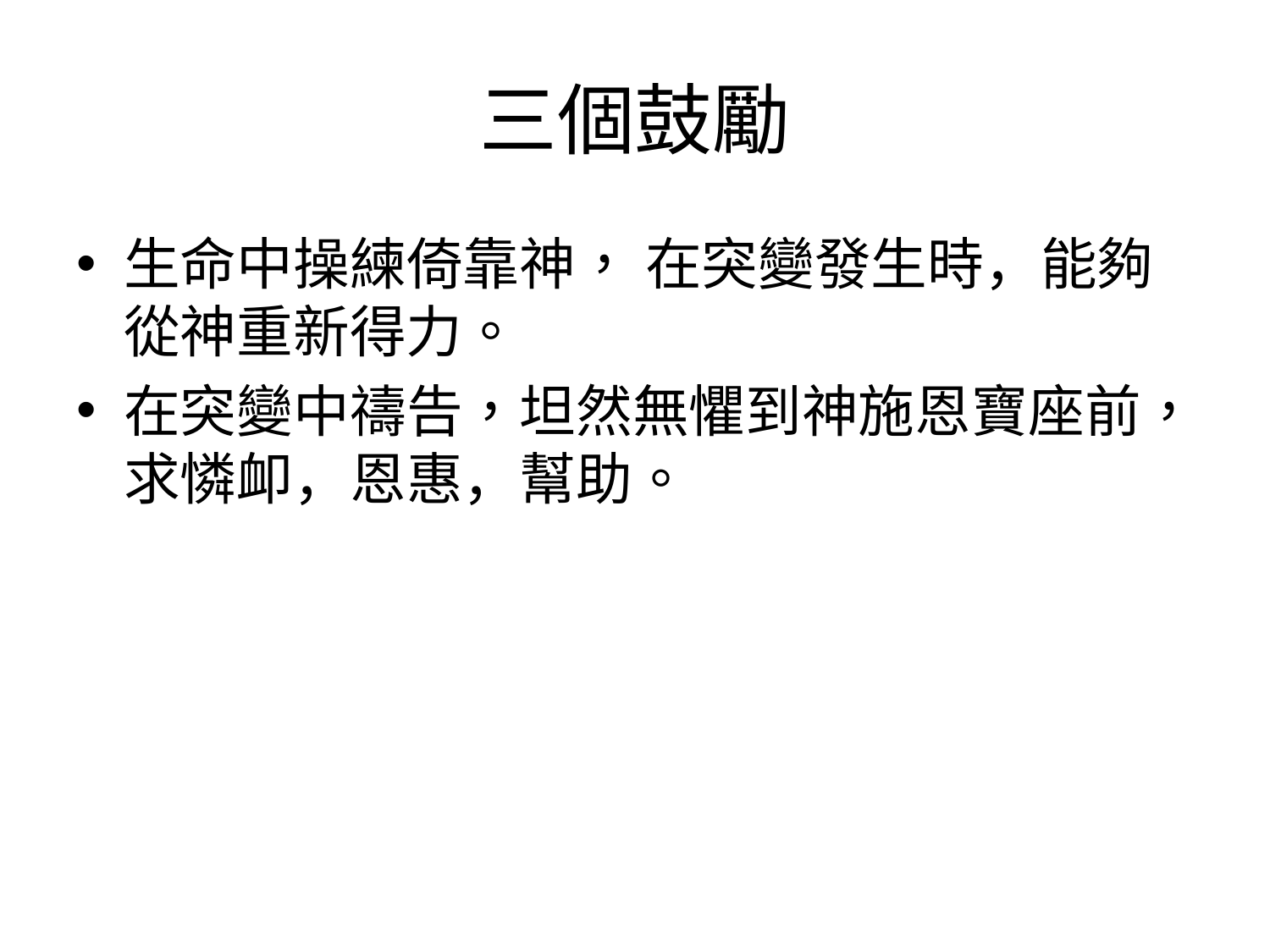

# 三個鼓勵
生命中操練倚靠神， 在突變發生時，能夠從神重新得力。
在突變中禱告，坦然無懼到神施恩寶座前，求憐卹，恩惠，幫助。